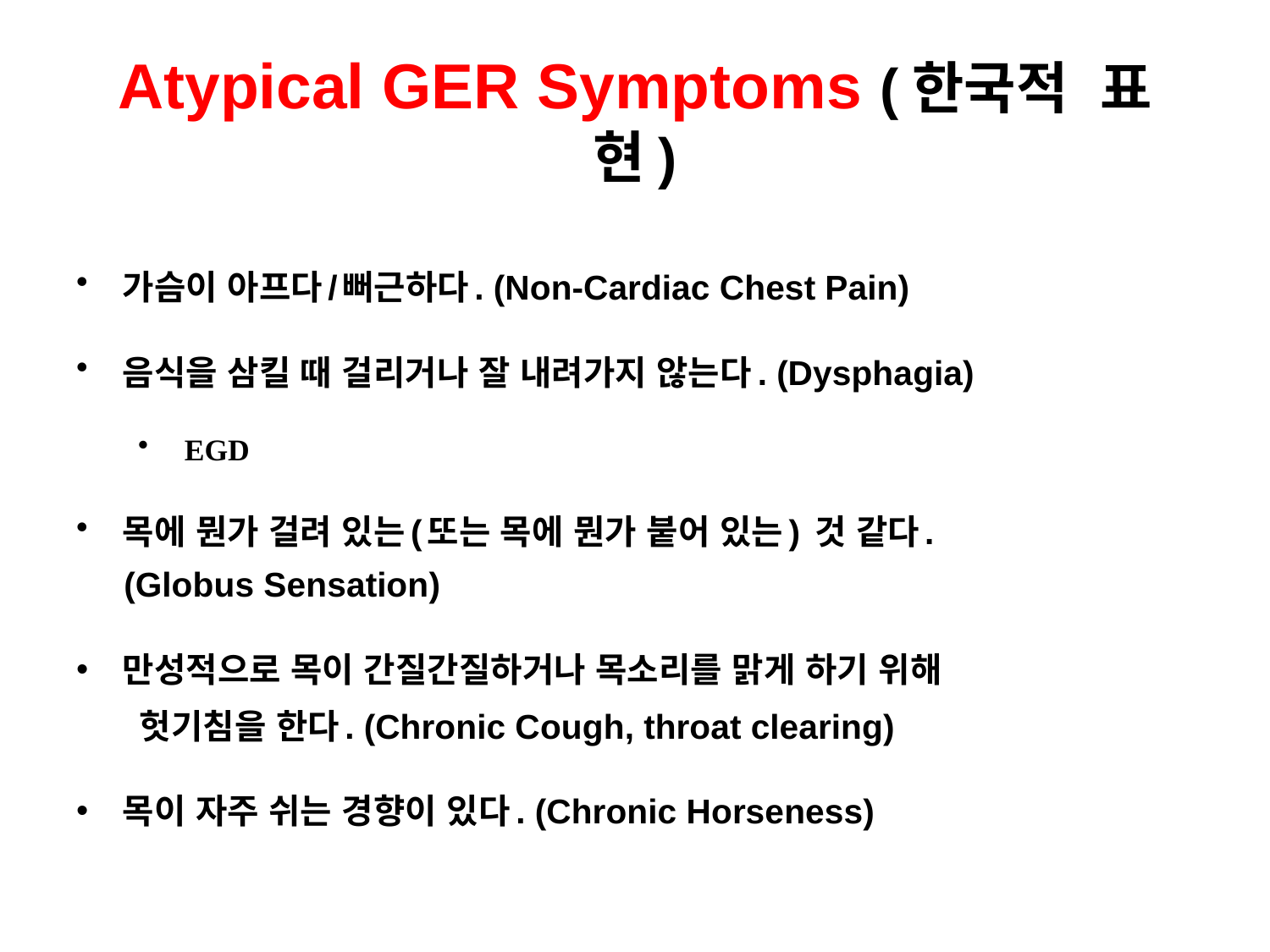

# Atypical GER Symptoms (한국적  표현)
가슴이 아프다/뻐근하다. (Non-Cardiac Chest Pain)
음식을 삼킬 때 걸리거나 잘 내려가지 않는다. (Dysphagia)
 EGD
목에 뭔가 걸려 있는(또는 목에 뭔가 붙어 있는) 것 같다.
     (Globus Sensation)
만성적으로 목이 간질간질하거나 목소리를 맑게 하기 위해
      헛기침을 한다. (Chronic Cough, throat clearing)
목이 자주 쉬는 경향이 있다. (Chronic Horseness)